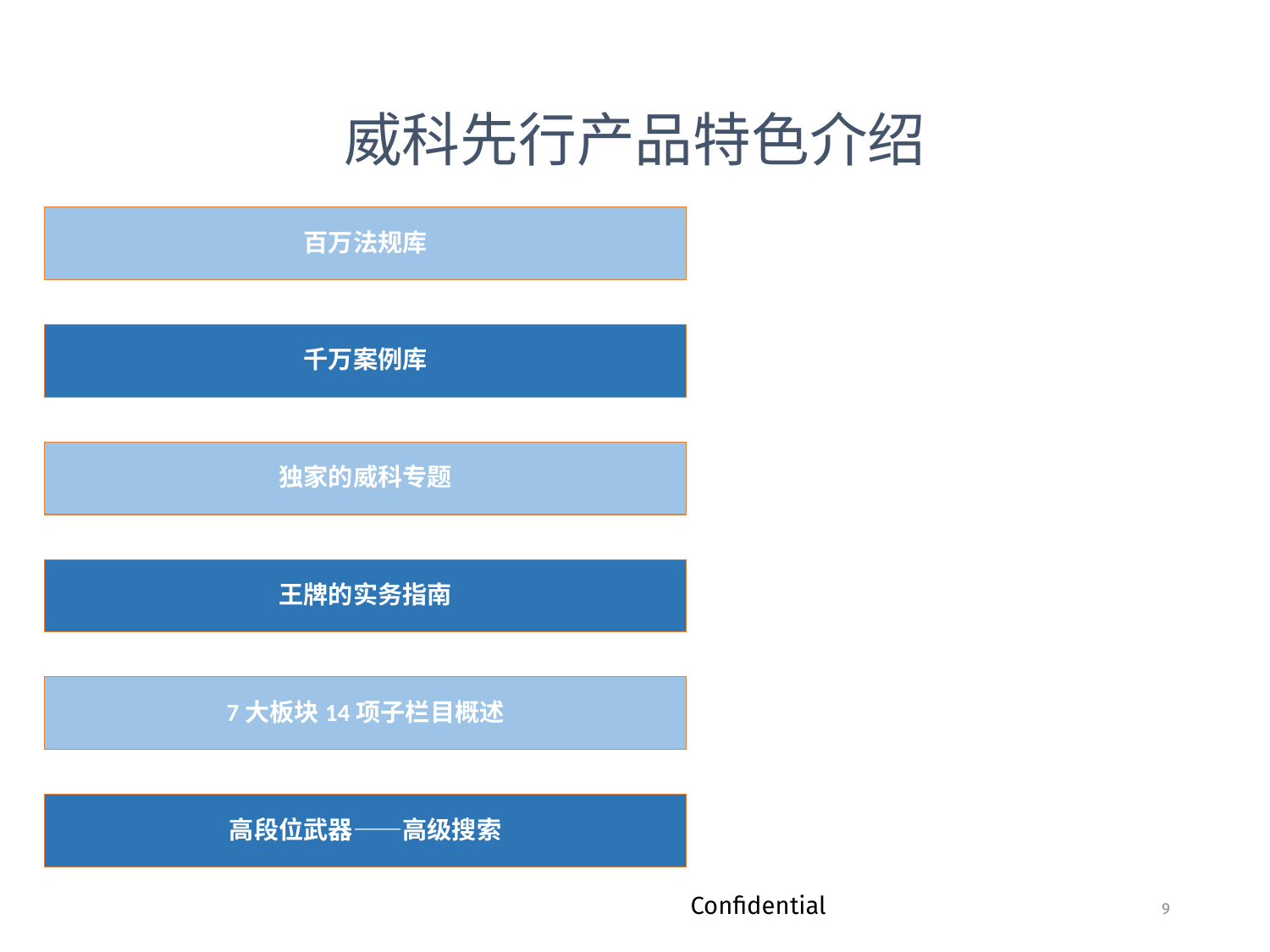

# 威科先行产品特色介绍
百万法规库
千万案例库
独家的威科专题
王牌的实务指南
7大板块14项子栏目概述
高段位武器——高级搜索
9